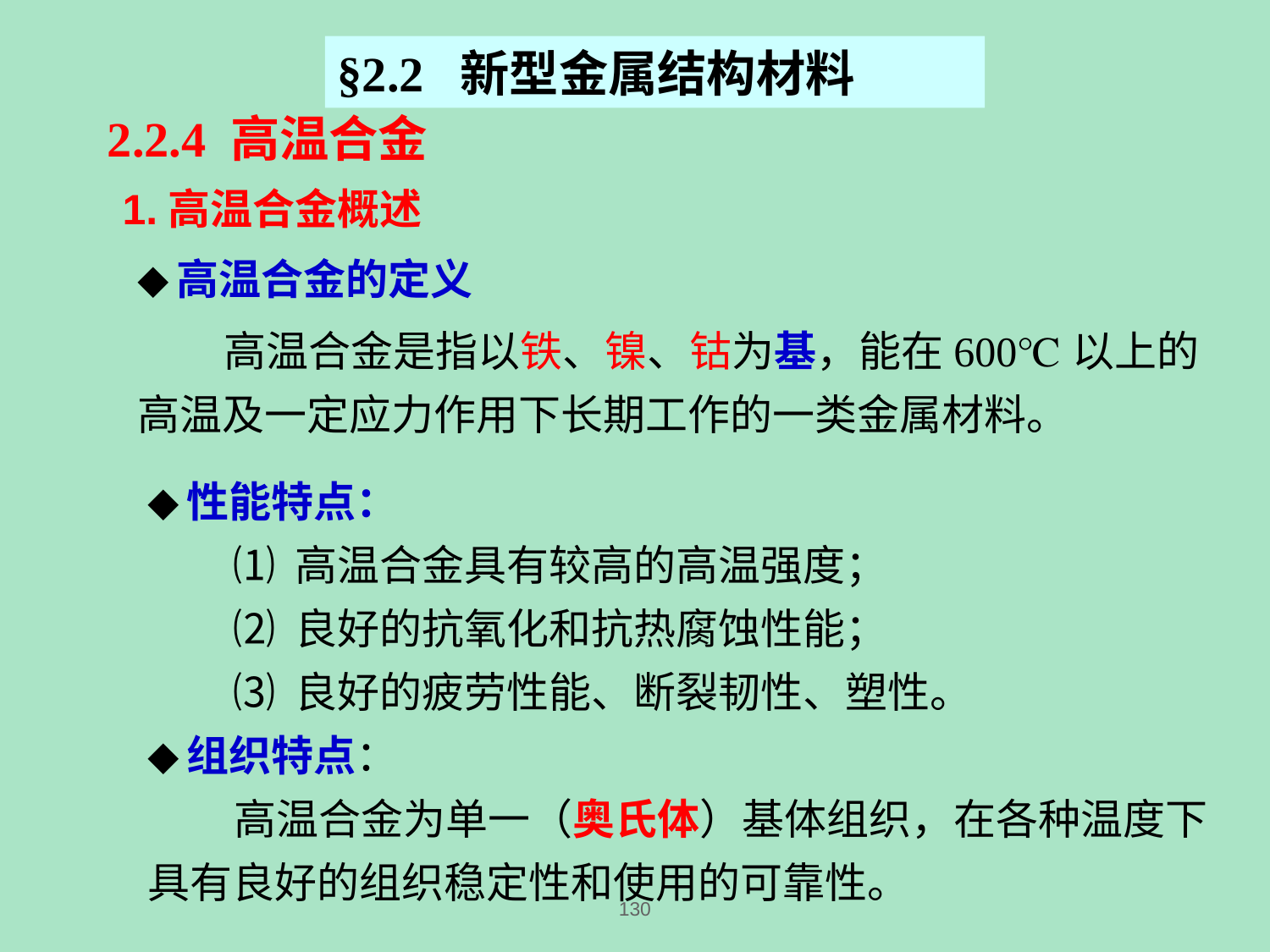

§2.2  新型金属结构材料
2.2.4 高温合金
1.高温合金概述
◆高温合金的定义
        高温合金是指以铁、镍、钴为基，能在600℃以上的高温及一定应力作用下长期工作的一类金属材料。
◆性能特点：
         ⑴ 高温合金具有较高的高温强度；
         ⑵ 良好的抗氧化和抗热腐蚀性能；
         ⑶ 良好的疲劳性能、断裂韧性、塑性。
◆组织特点：
        高温合金为单一（奥氏体）基体组织，在各种温度下具有良好的组织稳定性和使用的可靠性。
130